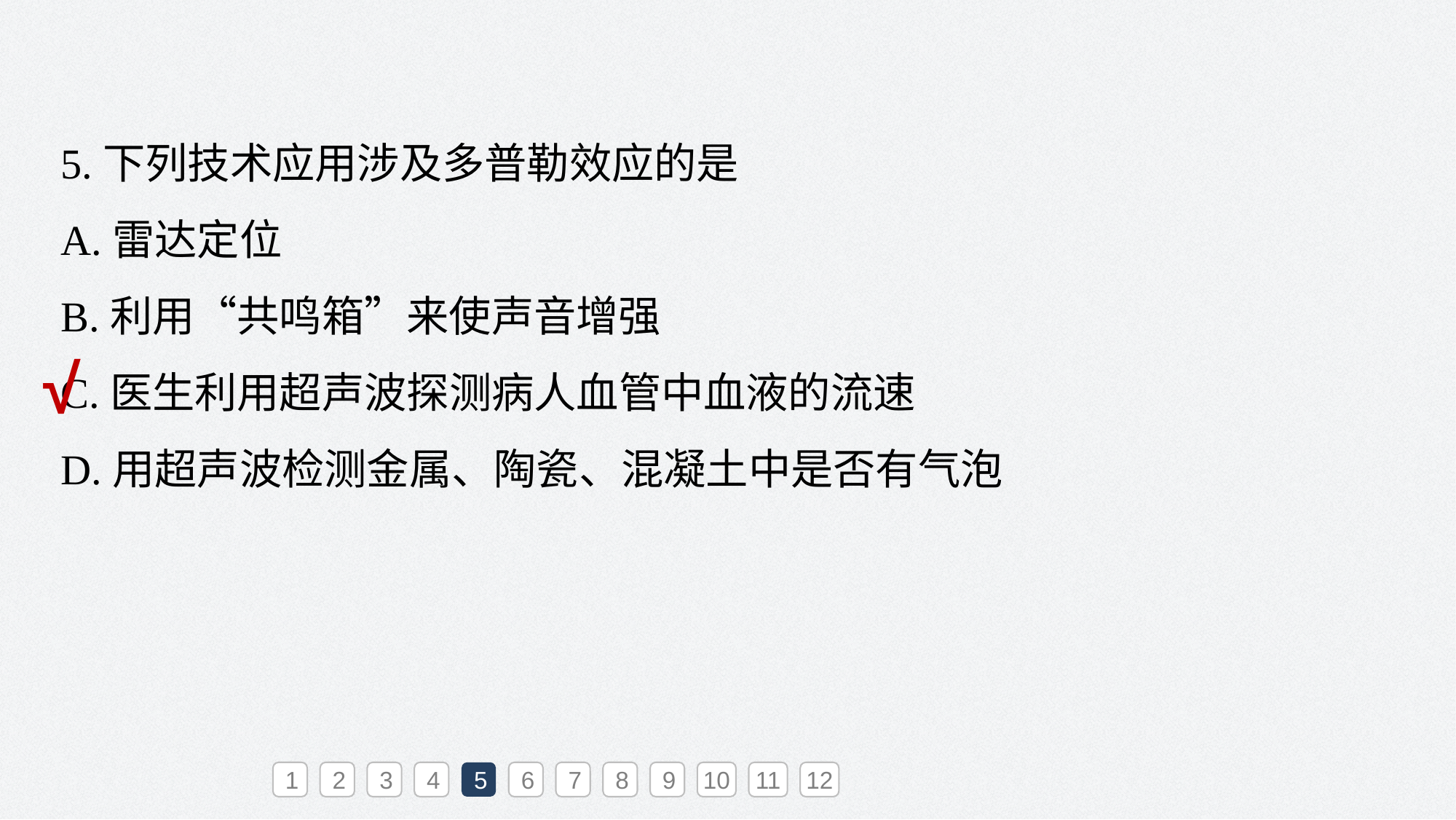

5.下列技术应用涉及多普勒效应的是
A.雷达定位
B.利用“共鸣箱”来使声音增强
C.医生利用超声波探测病人血管中血液的流速
D.用超声波检测金属、陶瓷、混凝土中是否有气泡
√
1
2
3
4
5
6
7
8
9
10
11
12